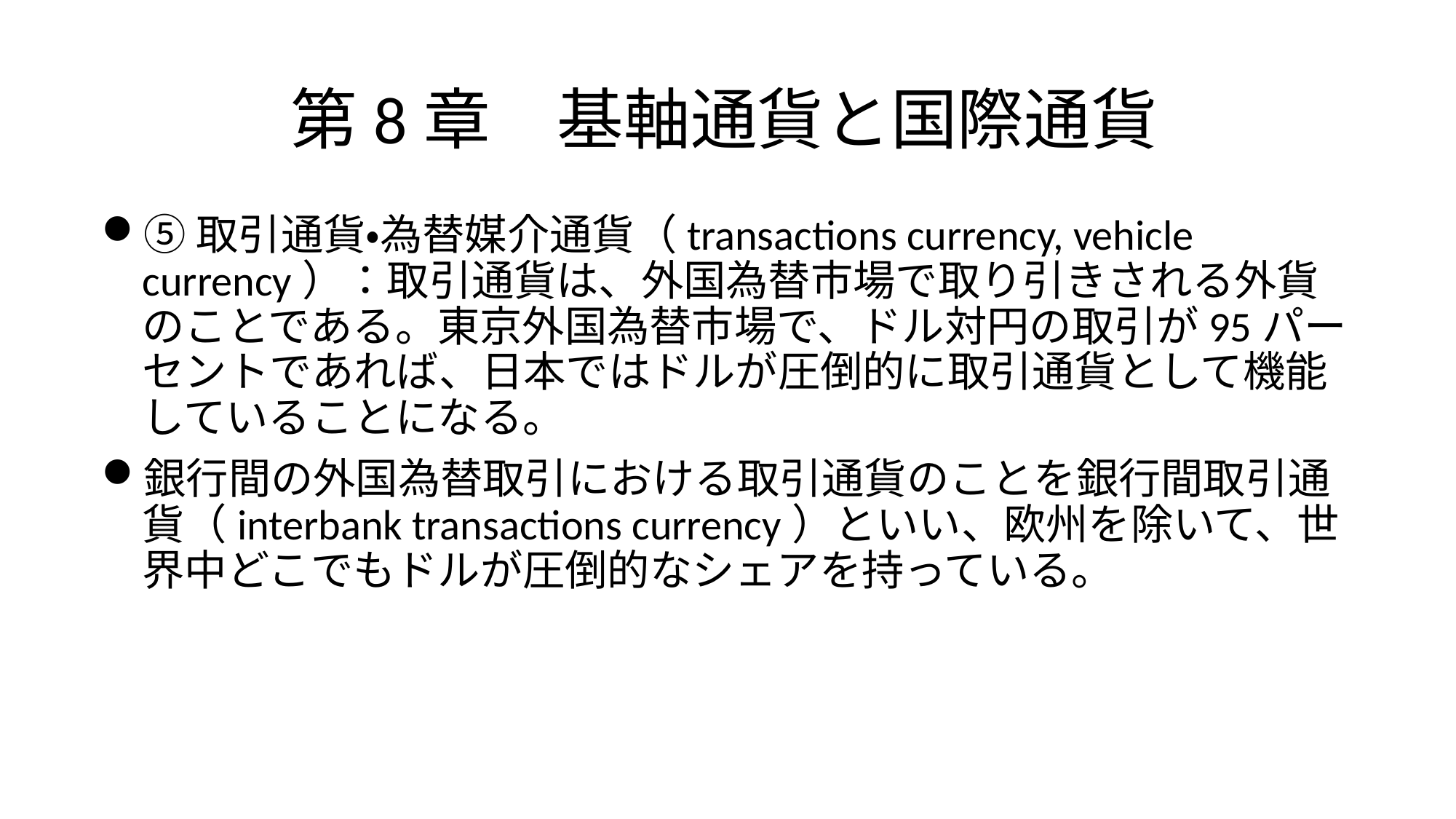

# 第8章　基軸通貨と国際通貨
⑤取引通貨・為替媒介通貨（transactions currency, vehicle currency）：取引通貨は、外国為替市場で取り引きされる外貨のことである。東京外国為替市場で、ドル対円の取引が95パーセントであれば、日本ではドルが圧倒的に取引通貨として機能していることになる。
銀行間の外国為替取引における取引通貨のことを銀行間取引通貨（interbank transactions currency）といい、欧州を除いて、世界中どこでもドルが圧倒的なシェアを持っている。